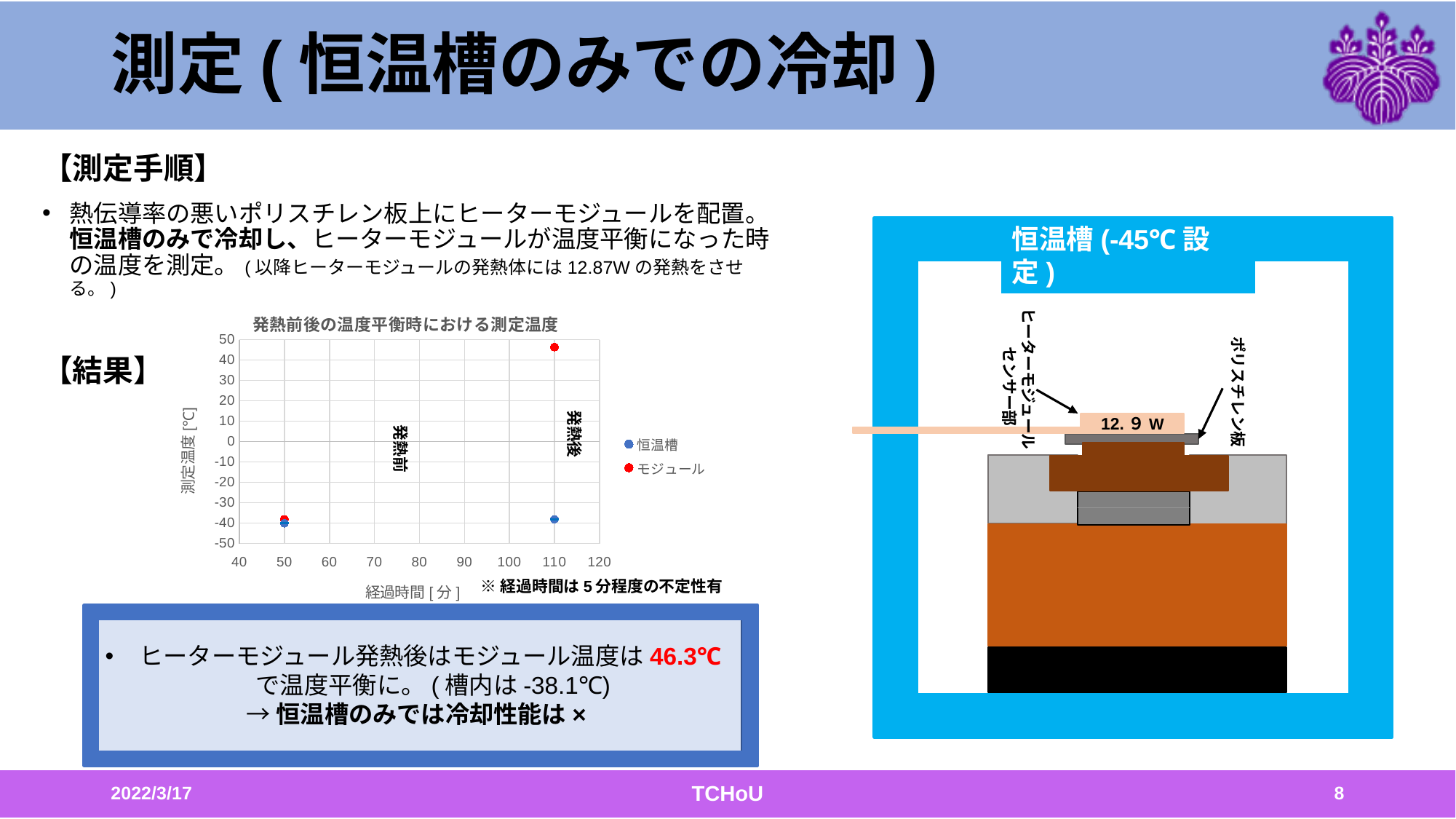

# 測定(恒温槽のみでの冷却)
【測定手順】
熱伝導率の悪いポリスチレン板上にヒーターモジュールを配置。恒温槽のみで冷却し、ヒーターモジュールが温度平衡になった時の温度を測定。(以降ヒーターモジュールの発熱体には12.87Wの発熱をさせる。)

【結果】

恒温槽(-45℃設定)

ヒーターモジュール　センサー部
ポリスチレン板
12.９W

### Chart: 発熱前後の温度平衡時における測定温度

| Category |  |  |
|---|---|---|
発熱後

※経過時間は5分程度の不定性有

ヒーターモジュール発熱後はモジュール温度は46.3℃で温度平衡に。(槽内は-38.1℃)
→恒温槽のみでは冷却性能は×
2022/3/17
8
TCHoU